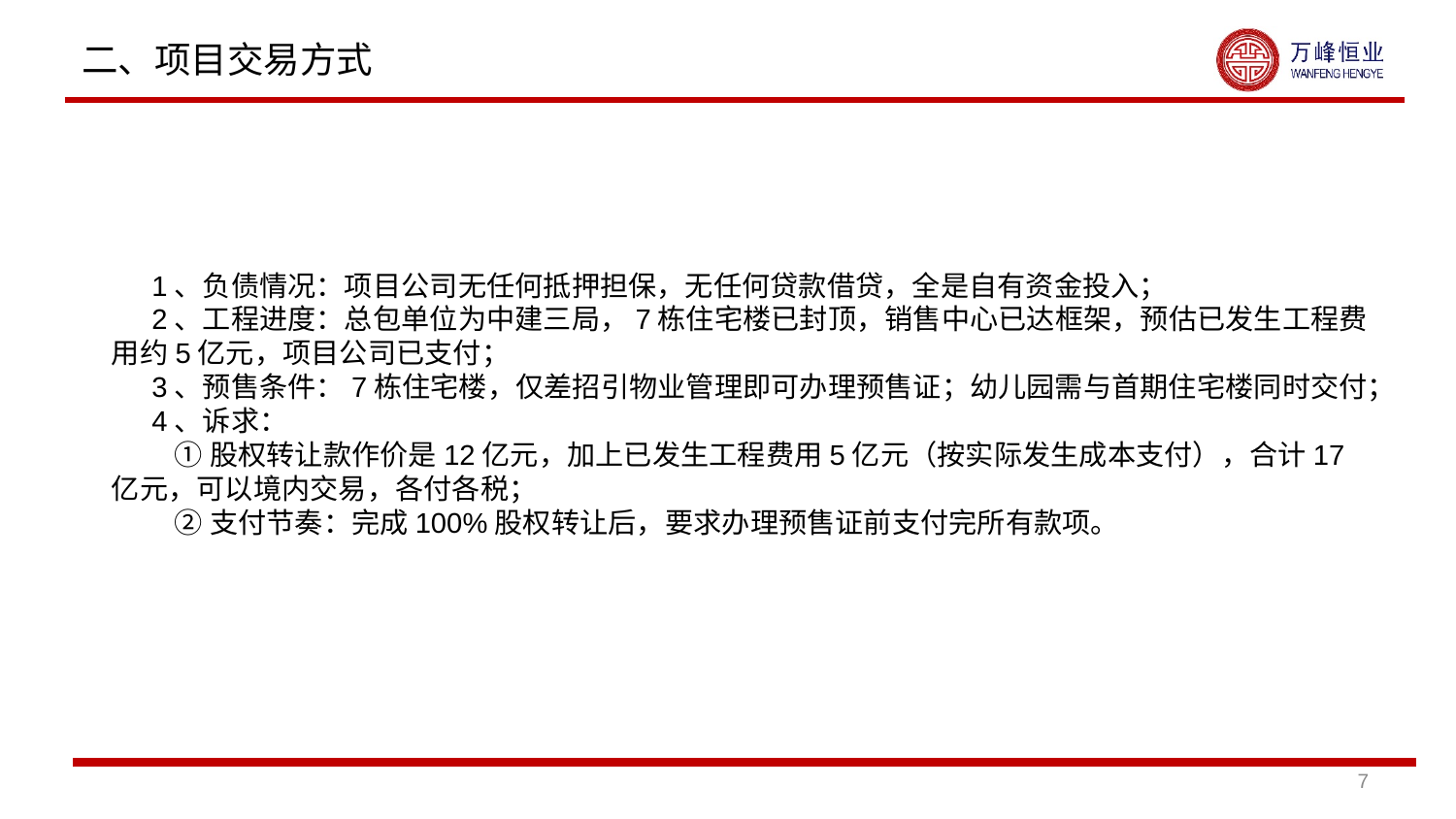

二、项目交易方式
     1、负债情况：项目公司无任何抵押担保，无任何贷款借贷，全是自有资金投入；
     2、工程进度：总包单位为中建三局，7栋住宅楼已封顶，销售中心已达框架，预估已发生工程费用约5亿元，项目公司已支付；
     3、预售条件：7栋住宅楼，仅差招引物业管理即可办理预售证；幼儿园需与首期住宅楼同时交付；
     4、诉求：
          ①股权转让款作价是12亿元，加上已发生工程费用5亿元（按实际发生成本支付），合计17亿元，可以境内交易，各付各税；
          ②支付节奏：完成100%股权转让后，要求办理预售证前支付完所有款项。